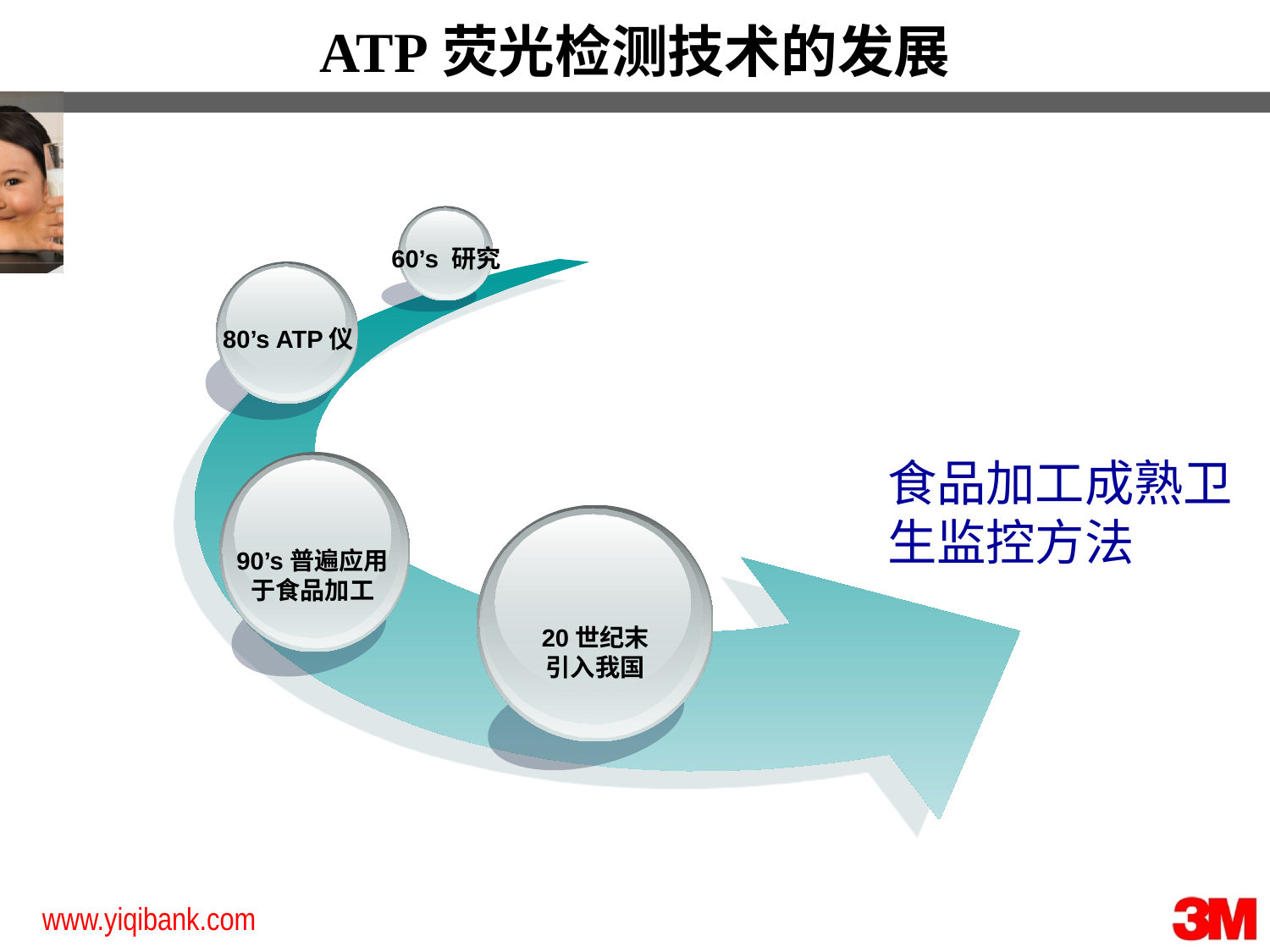

# ATP荧光检测技术的发展

60’s 研究

80’s ATP仪

食品加工成熟卫生监控方法

90’s普遍应用
于食品加工

20世纪末
引入我国

www.yiqibank.com